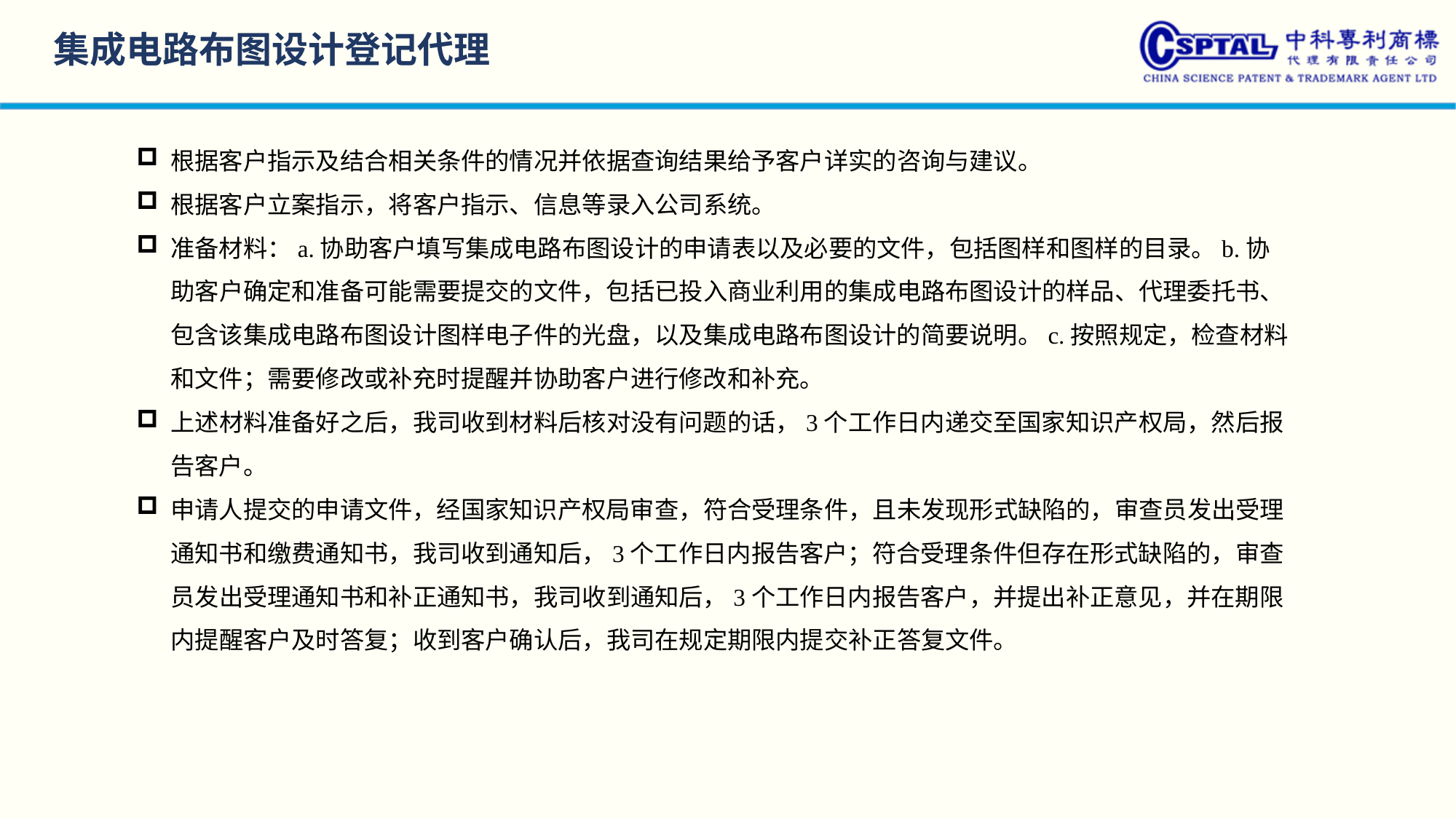

集成电路布图设计登记代理
根据客户指示及结合相关条件的情况并依据查询结果给予客户详实的咨询与建议。
根据客户立案指示，将客户指示、信息等录入公司系统。
准备材料：a.协助客户填写集成电路布图设计的申请表以及必要的文件，包括图样和图样的目录。b.协助客户确定和准备可能需要提交的文件，包括已投入商业利用的集成电路布图设计的样品、代理委托书、包含该集成电路布图设计图样电子件的光盘，以及集成电路布图设计的简要说明。c.按照规定，检查材料和文件；需要修改或补充时提醒并协助客户进行修改和补充。
上述材料准备好之后，我司收到材料后核对没有问题的话，3个工作日内递交至国家知识产权局，然后报告客户。
申请人提交的申请文件，经国家知识产权局审查，符合受理条件，且未发现形式缺陷的，审查员发出受理通知书和缴费通知书，我司收到通知后，3个工作日内报告客户；符合受理条件但存在形式缺陷的，审查员发出受理通知书和补正通知书，我司收到通知后，3个工作日内报告客户，并提出补正意见，并在期限内提醒客户及时答复；收到客户确认后，我司在规定期限内提交补正答复文件。